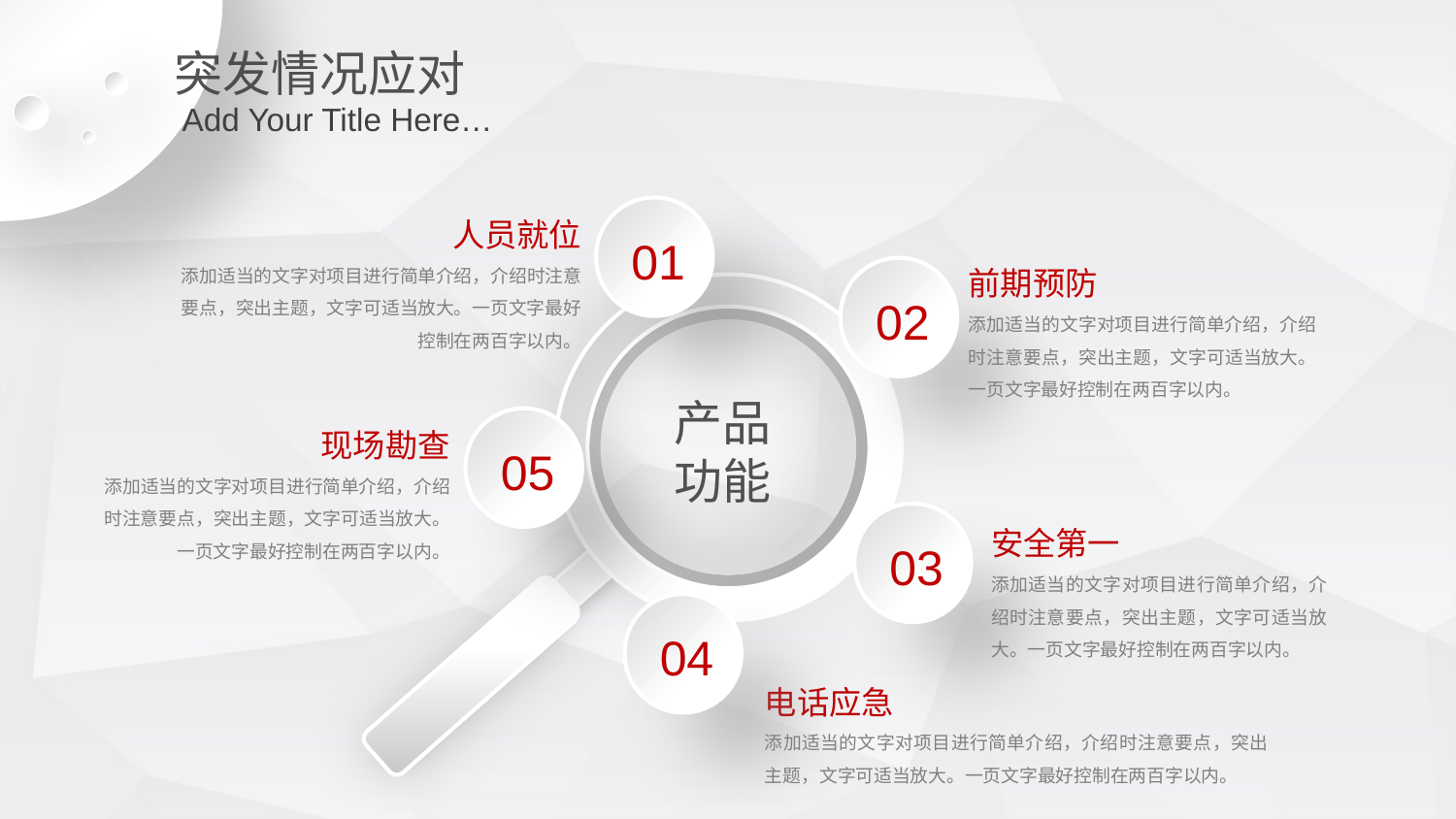

突发情况应对

Add Your Title Here…

人员就位
添加适当的文字对项目进行简单介绍，介绍时注意要点，突出主题，文字可适当放大。一页文字最好控制在两百字以内。
01

前期预防
添加适当的文字对项目进行简单介绍，介绍时注意要点，突出主题，文字可适当放大。一页文字最好控制在两百字以内。

02
产品
功能

现场勘查
添加适当的文字对项目进行简单介绍，介绍时注意要点，突出主题，文字可适当放大。一页文字最好控制在两百字以内。
05

安全第一
添加适当的文字对项目进行简单介绍，介绍时注意要点，突出主题，文字可适当放大。一页文字最好控制在两百字以内。
03

04
电话应急
添加适当的文字对项目进行简单介绍，介绍时注意要点，突出主题，文字可适当放大。一页文字最好控制在两百字以内。